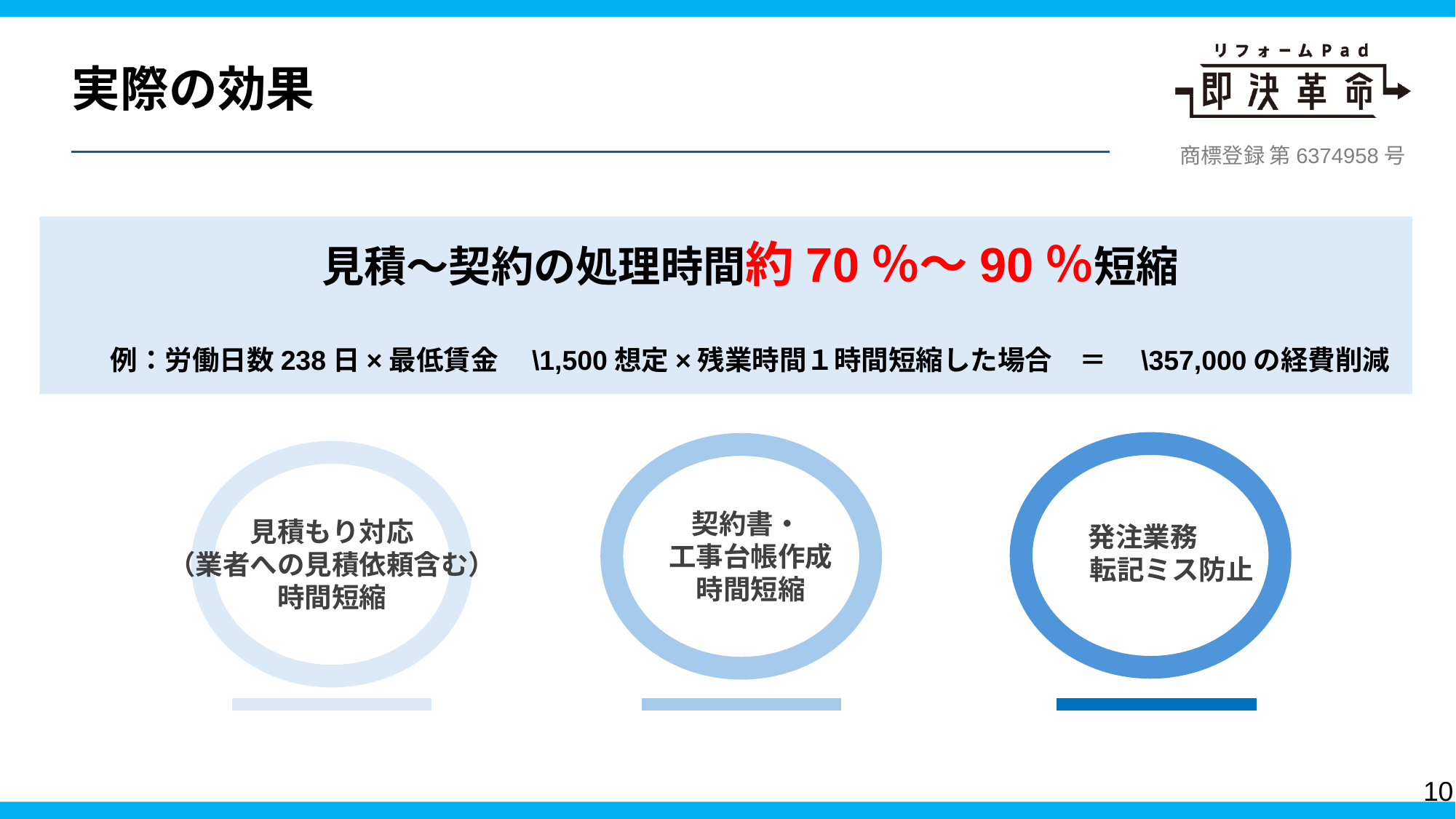

実際の効果
商標登録 第6374958号

見積～契約の処理時間約70％～90％短縮

例：労働日数238日×最低賃金　\1,500想定×残業時間１時間短縮した場合　＝　\357,000の経費削減

  契約書・
　工事台帳作成
　時間短縮
見積もり対応
（業者への見積依頼含む）
時間短縮
   発注業務
　　　転記ミス防止
10